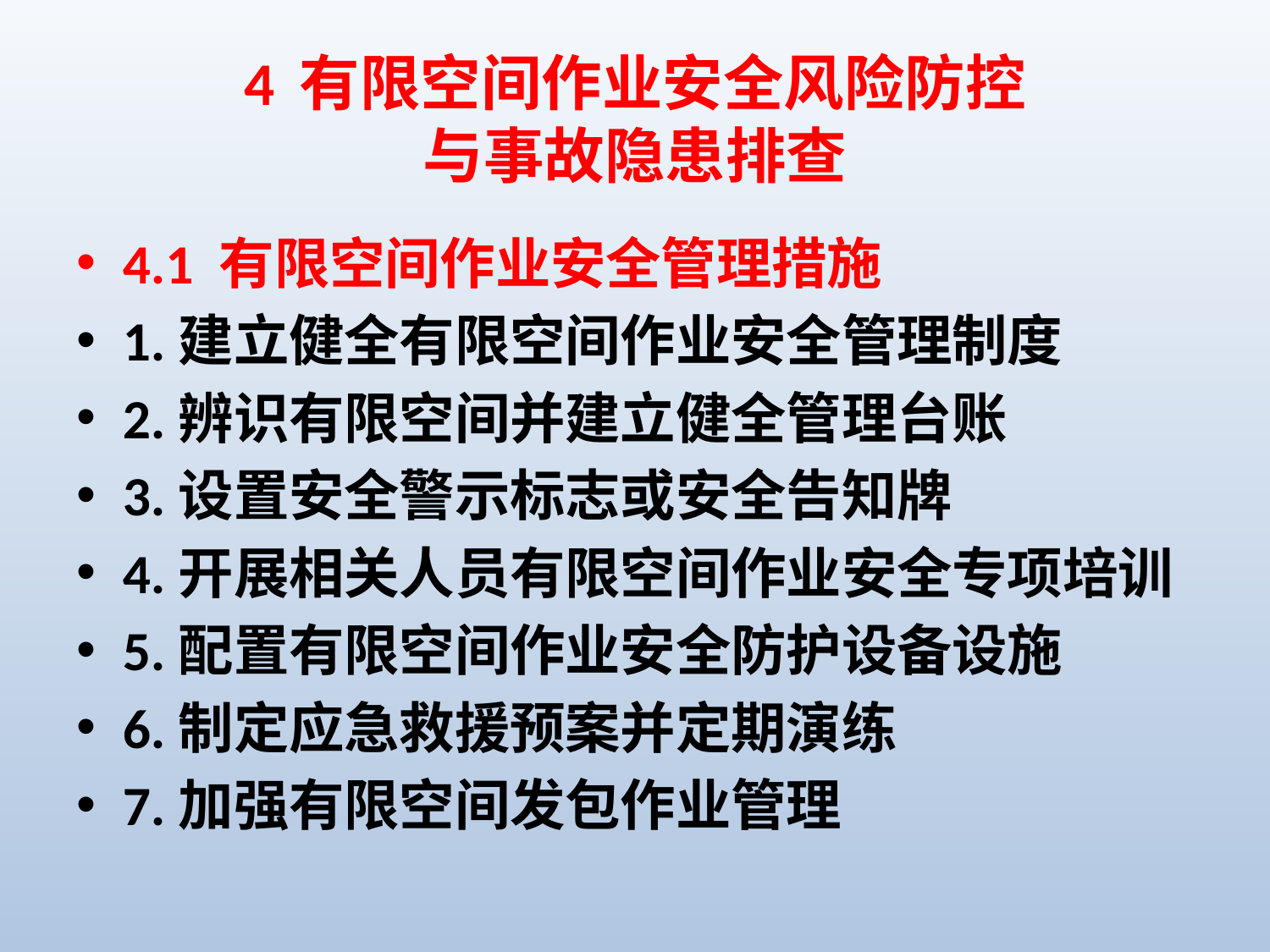

# 4 有限空间作业安全风险防控 与事故隐患排查
4.1 有限空间作业安全管理措施
1.建立健全有限空间作业安全管理制度
2.辨识有限空间并建立健全管理台账
3.设置安全警示标志或安全告知牌
4.开展相关人员有限空间作业安全专项培训
5.配置有限空间作业安全防护设备设施
6.制定应急救援预案并定期演练
7.加强有限空间发包作业管理